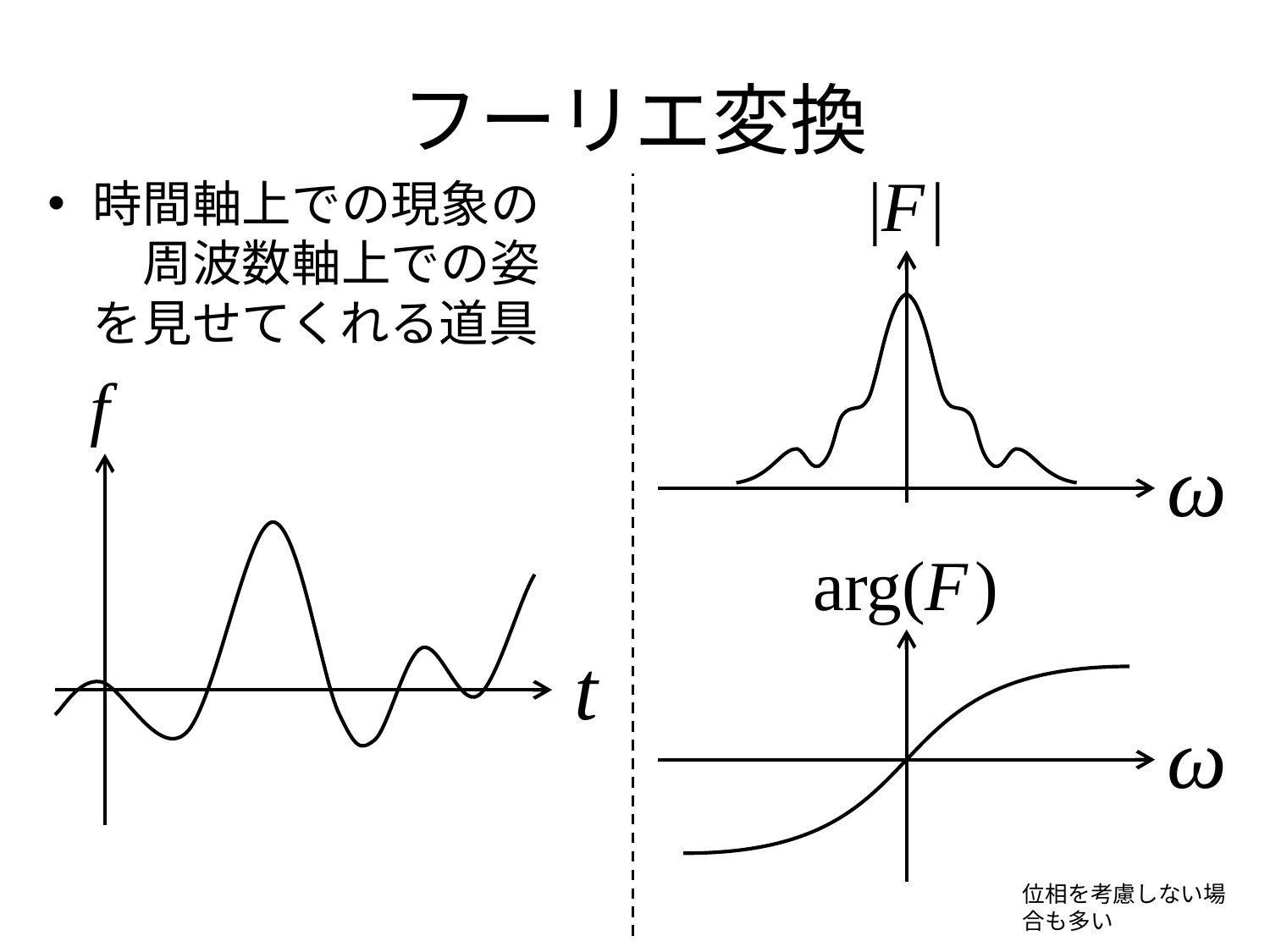

# フーリエ変換
|F |
時間軸上での現象の　周波数軸上での姿を見せてくれる道具

f
ω

arg(F )
t

ω
位相を考慮しない場合も多い